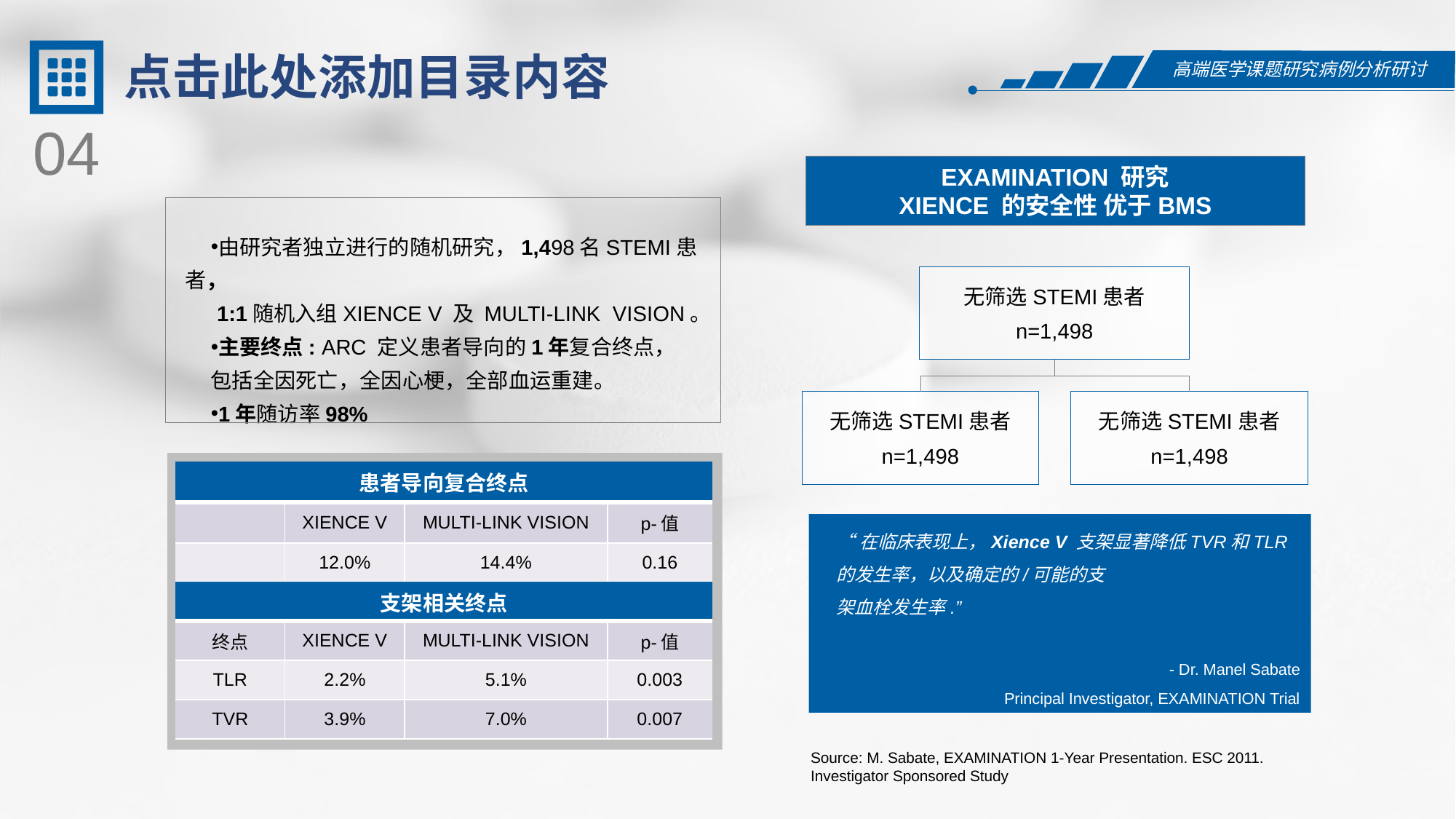

点击此处添加目录内容
04
EXAMINATION 研究
XIENCE 的安全性 优于BMS

由研究者独立进行的随机研究，1,498名STEMI患者，
 1:1随机入组XIENCE V 及 MULTI-LINK  VISION。
主要终点: ARC 定义患者导向的1年复合终点，
包括全因死亡，全因心梗，全部血运重建。
1年随访率98%
无筛选STEMI患者
n=1,498
无筛选STEMI患者
n=1,498
无筛选STEMI患者
n=1,498

| 患者导向复合终点 |  |  |  |
| --- | --- | --- | --- |
|  | XIENCE V | MULTI-LINK VISION | p-值 |
|  | 12.0% | 14.4% | 0.16 |
“在临床表现上，Xience V 支架显著降低TVR和TLR的发生率，以及确定的/可能的支
架血栓发生率.”

- Dr. Manel Sabate
Principal Investigator, EXAMINATION Trial
| 支架相关终点 |  |  |  |
| --- | --- | --- | --- |
| 终点 | XIENCE V | MULTI-LINK VISION | p-值 |
| TLR | 2.2% | 5.1% | 0.003 |
| TVR | 3.9% | 7.0% | 0.007 |
Source: M. Sabate, EXAMINATION 1-Year Presentation. ESC 2011. Investigator Sponsored Study
.